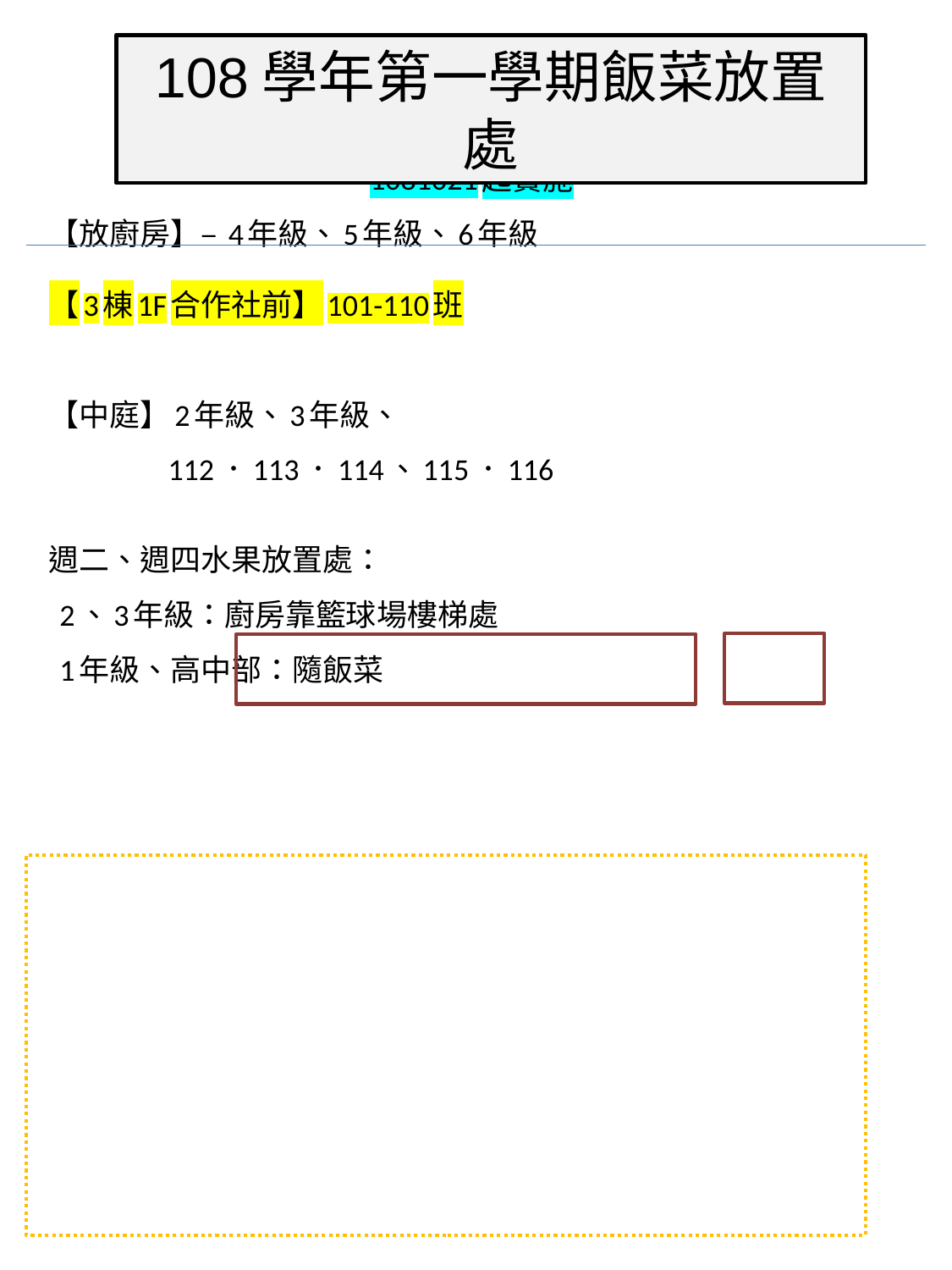

108學年第一學期飯菜放置處
# 1081021起實施 【放廚房】– 4年級、5年級、6年級 【3棟1F合作社前】101-110班 【中庭】2年級、3年級、 112．113．114、115．116 週二、週四水果放置處： 2、3年級：廚房靠籃球場樓梯處 1年級、高中部：隨飯菜